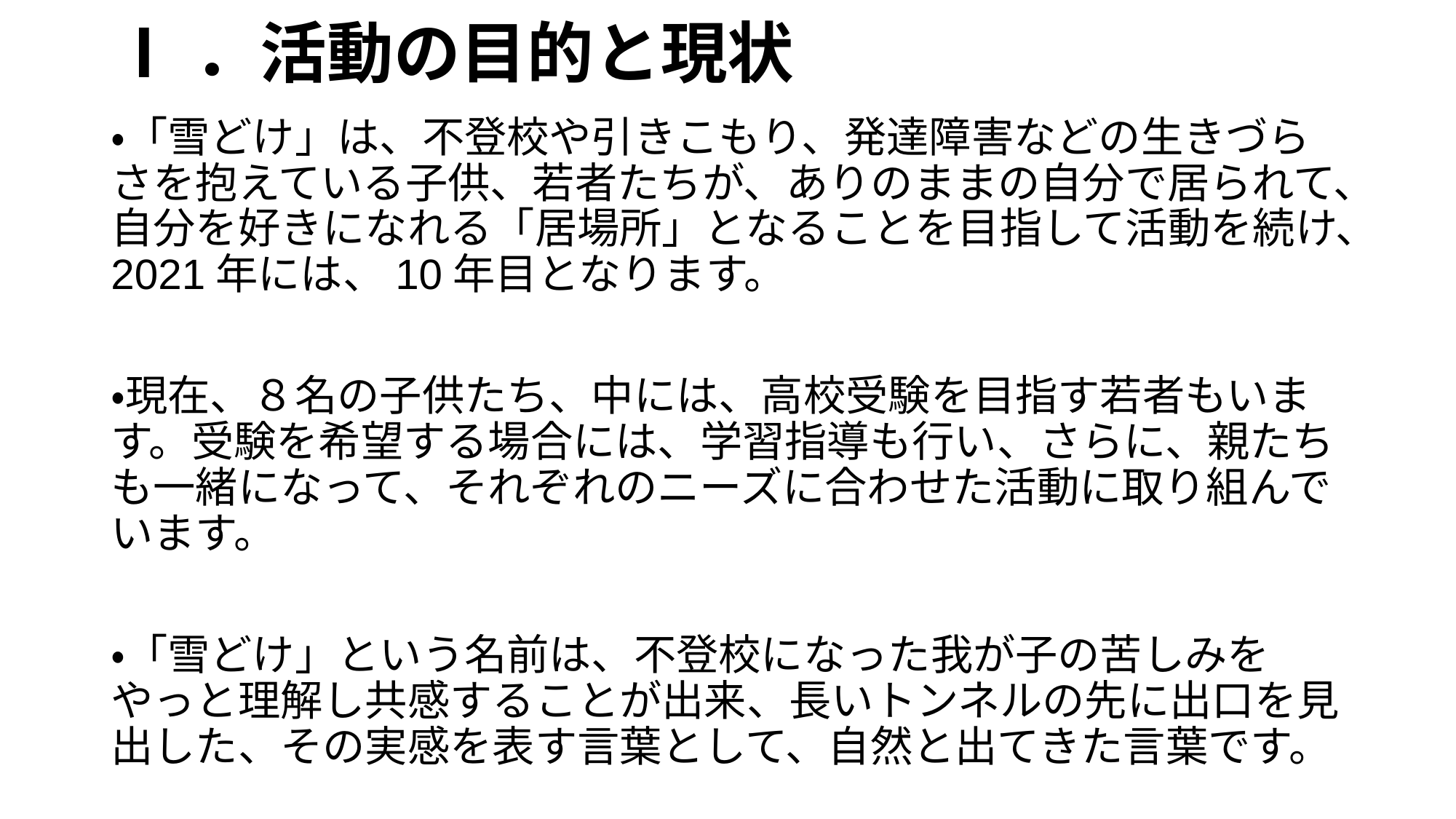

# Ⅰ．活動の目的と現状
・「雪どけ」は、不登校や引きこもり、発達障害などの生きづらさを抱えている子供、若者たちが、ありのままの自分で居られて、自分を好きになれる「居場所」となることを目指して活動を続け、2021年には、10年目となります。

・現在、８名の子供たち、中には、高校受験を目指す若者もいます。受験を希望する場合には、学習指導も行い、さらに、親たちも一緒になって、それぞれのニーズに合わせた活動に取り組んでいます。

・「雪どけ」という名前は、不登校になった我が子の苦しみをやっと理解し共感することが出来、長いトンネルの先に出口を見出した、その実感を表す言葉として、自然と出てきた言葉です。